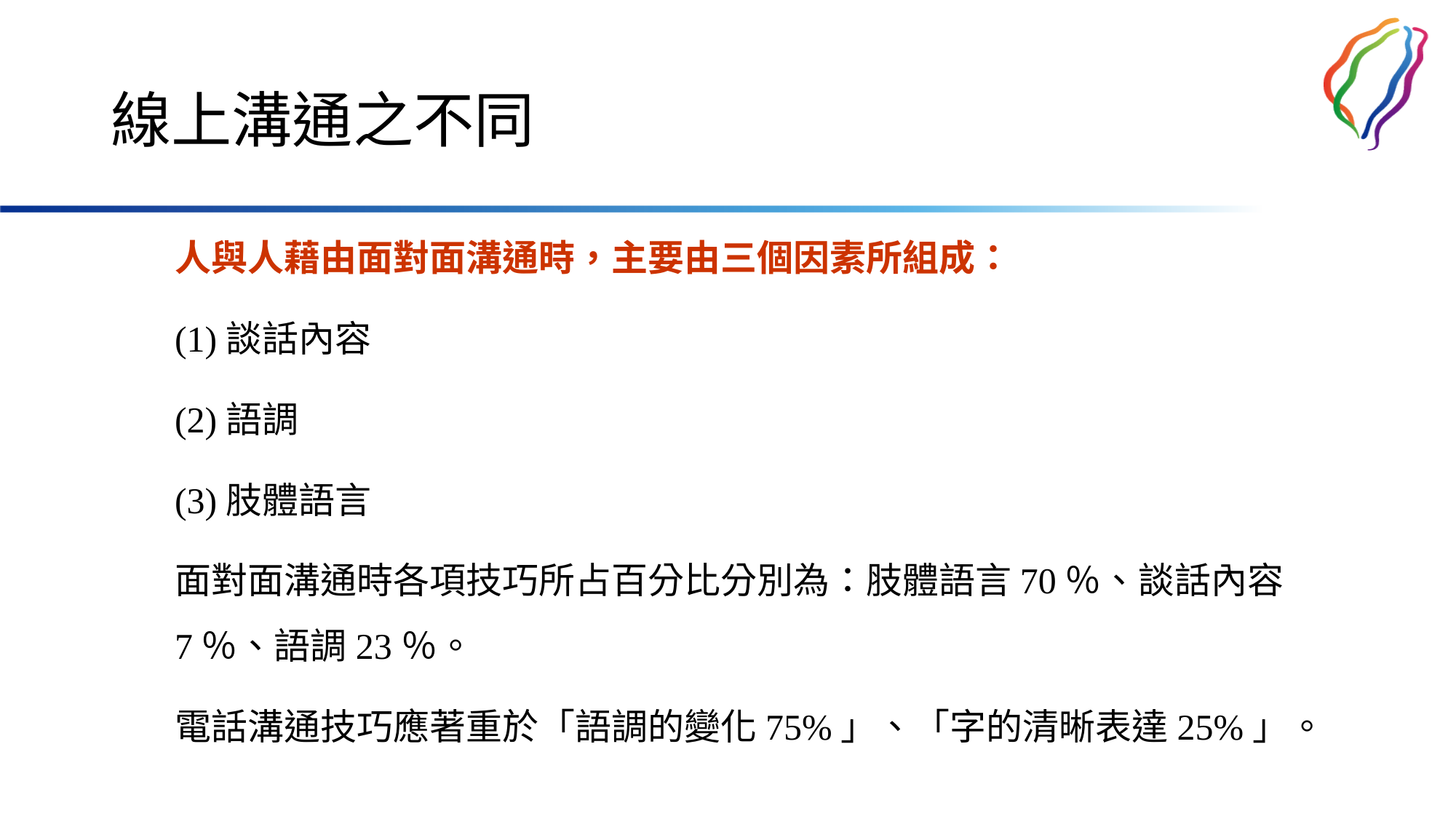

# 線上溝通之不同
人與人藉由面對面溝通時，主要由三個因素所組成：
(1)談話內容
(2)語調
(3)肢體語言
面對面溝通時各項技巧所占百分比分別為：肢體語言70％、談話內容7％、語調23％。
電話溝通技巧應著重於「語調的變化75%」、「字的清晰表達25%」。